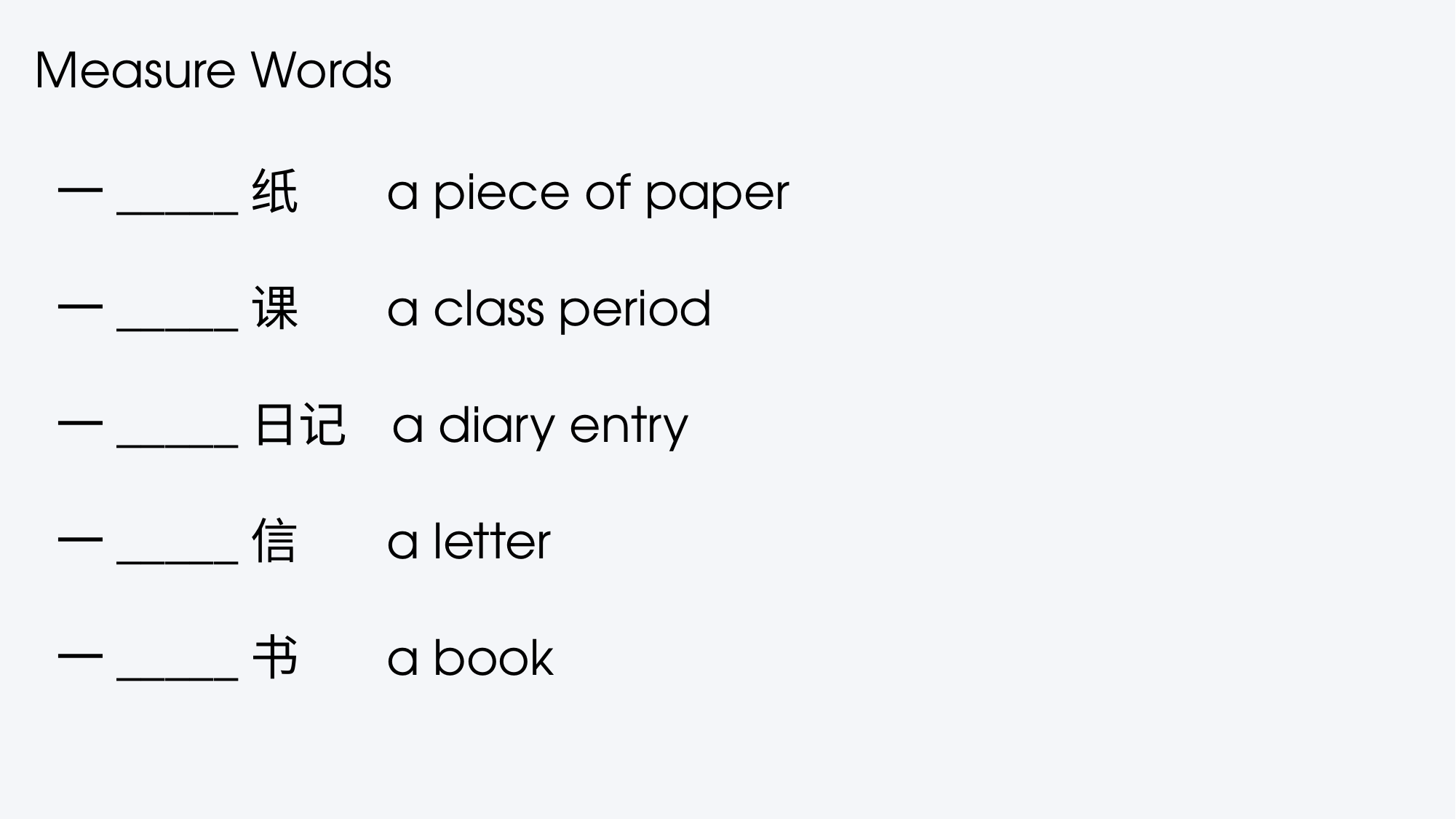

Measure Words
一_____纸       a piece of paper

一_____课       a class period

一_____日记   a diary entry

一_____信       a letter

一_____书       a book